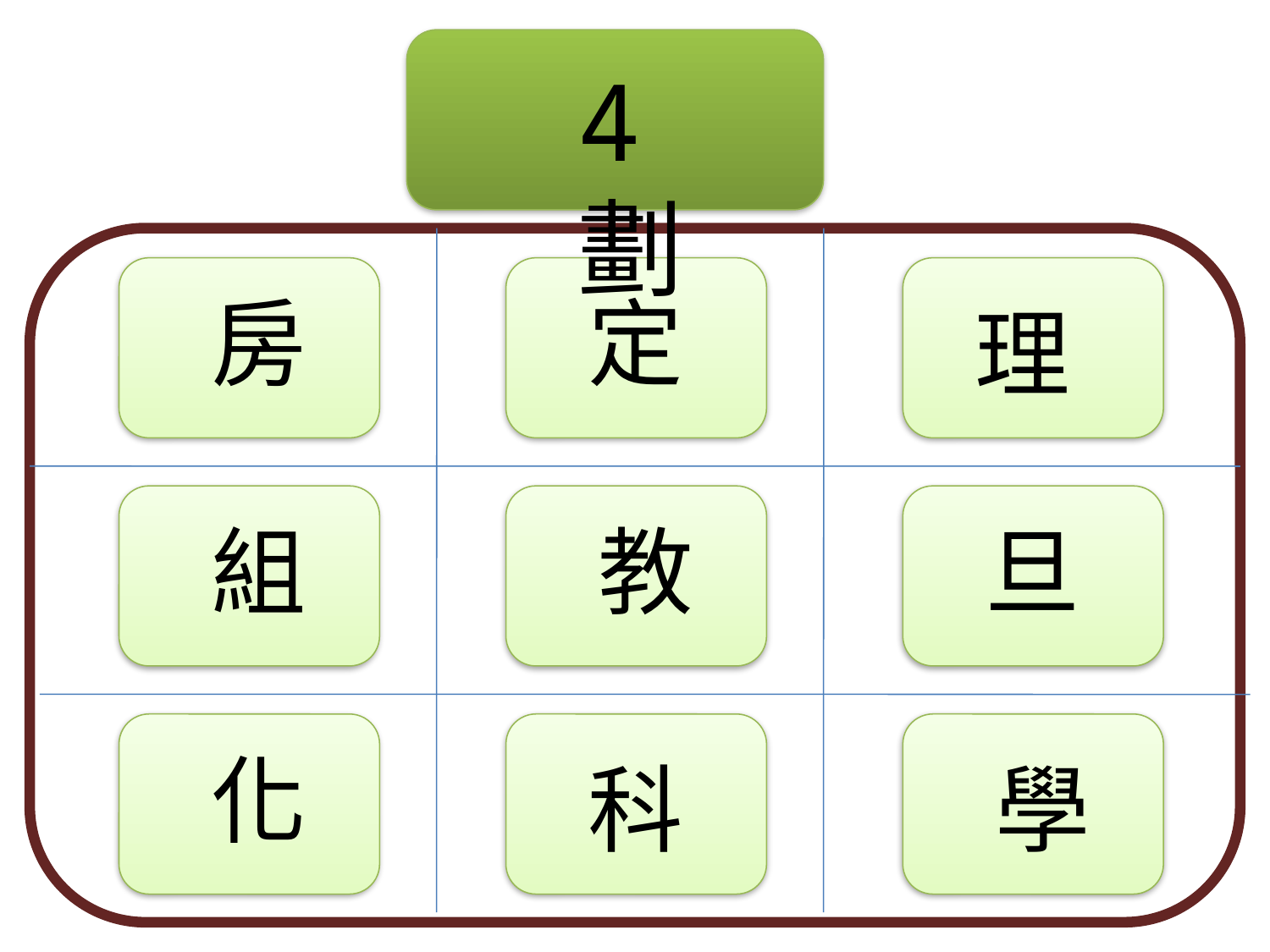

4劃

房
定
理

組
教
旦

化
科
學